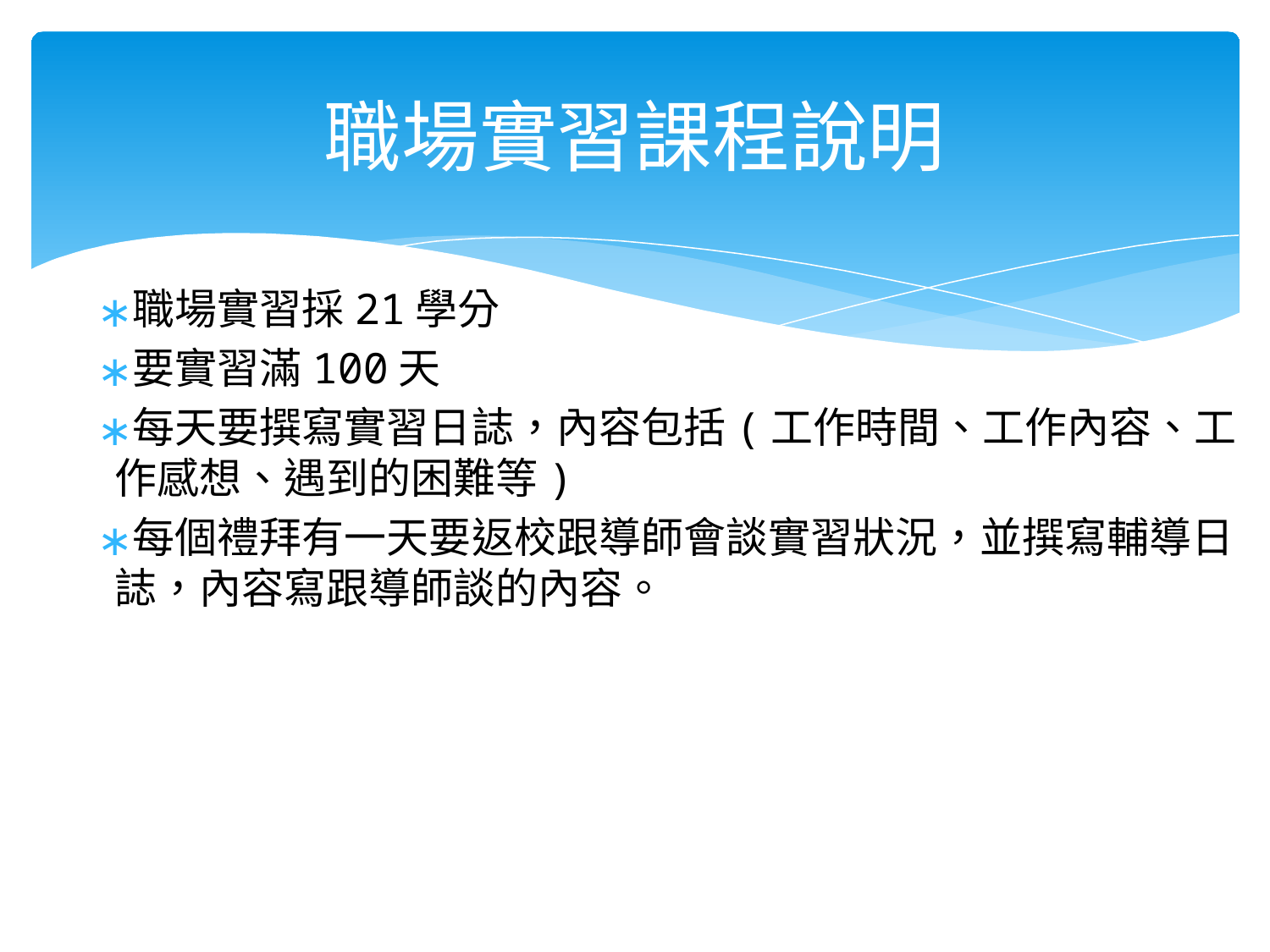

# 職場實習課程說明
職場實習採21學分
要實習滿100天
每天要撰寫實習日誌，內容包括(工作時間、工作內容、工作感想、遇到的困難等)
每個禮拜有一天要返校跟導師會談實習狀況，並撰寫輔導日誌，內容寫跟導師談的內容。